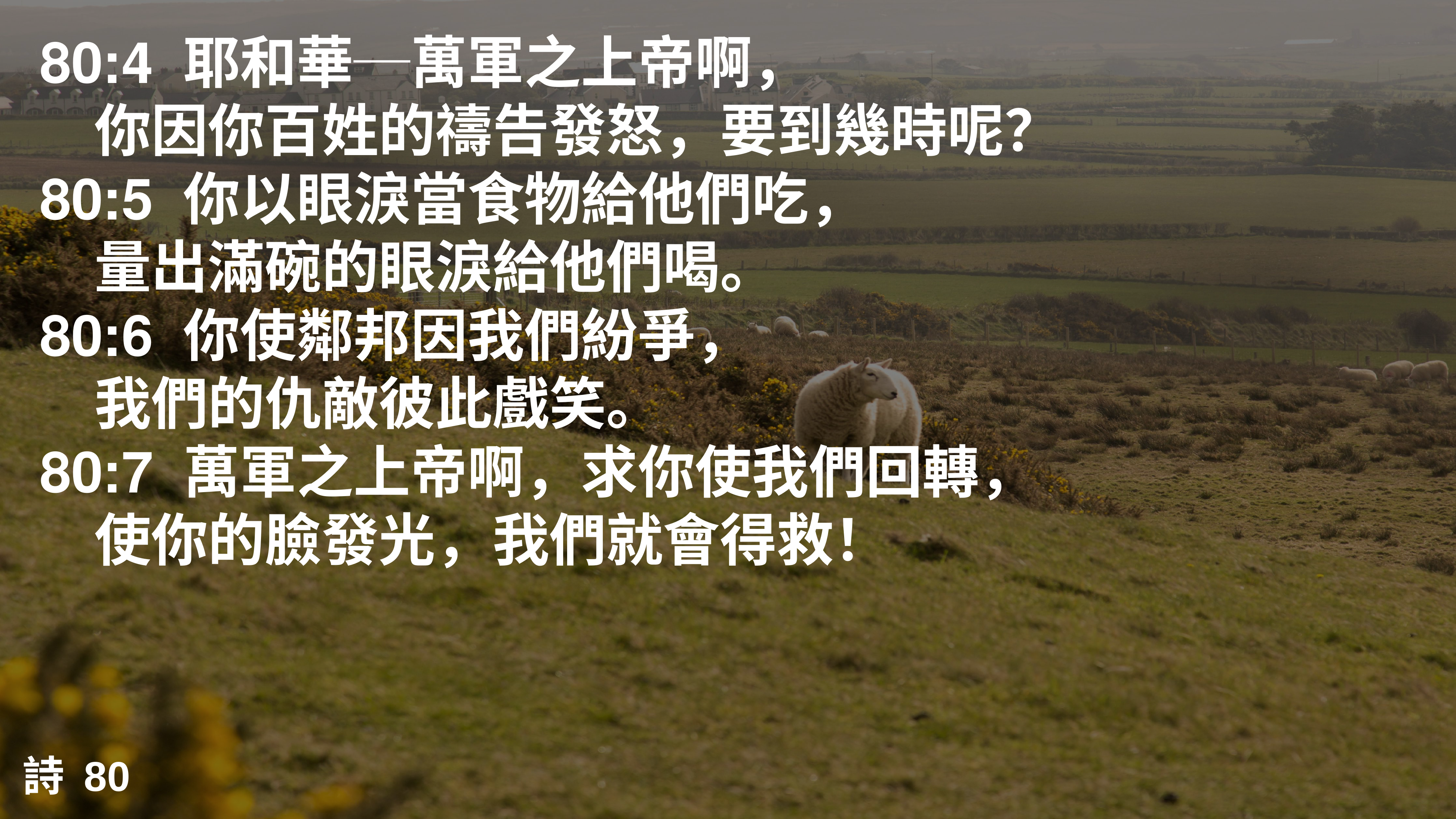

80:4 耶和華─萬軍之上帝啊，
	你因你百姓的禱告發怒，要到幾時呢？
80:5 你以眼淚當食物給他們吃，
	量出滿碗的眼淚給他們喝。
80:6 你使鄰邦因我們紛爭，
	我們的仇敵彼此戲笑。
80:7 萬軍之上帝啊，求你使我們回轉，
	使你的臉發光，我們就會得救！
詩 80